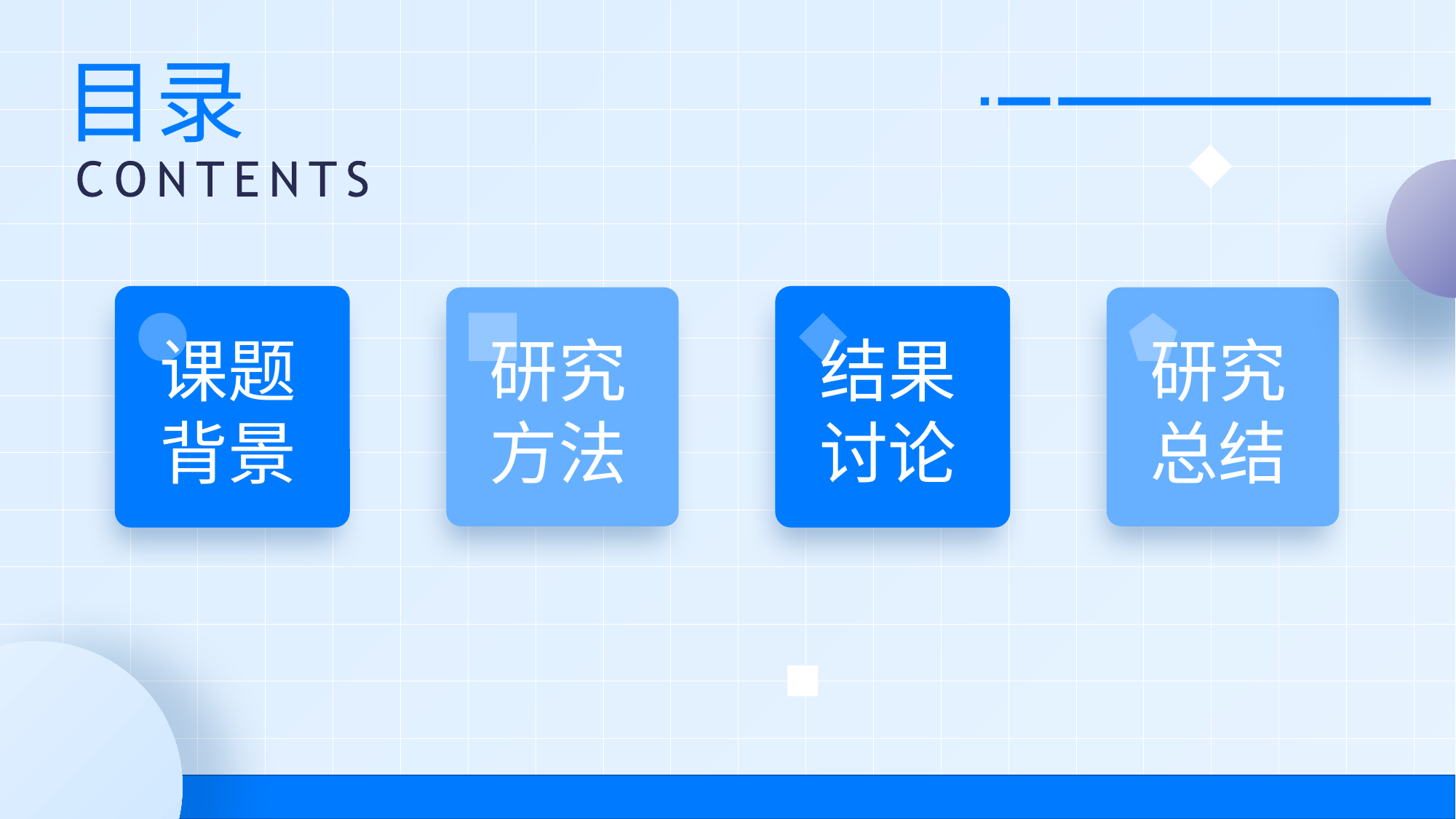

目录

课题
背景
研究方法
结果
讨论
研究总结